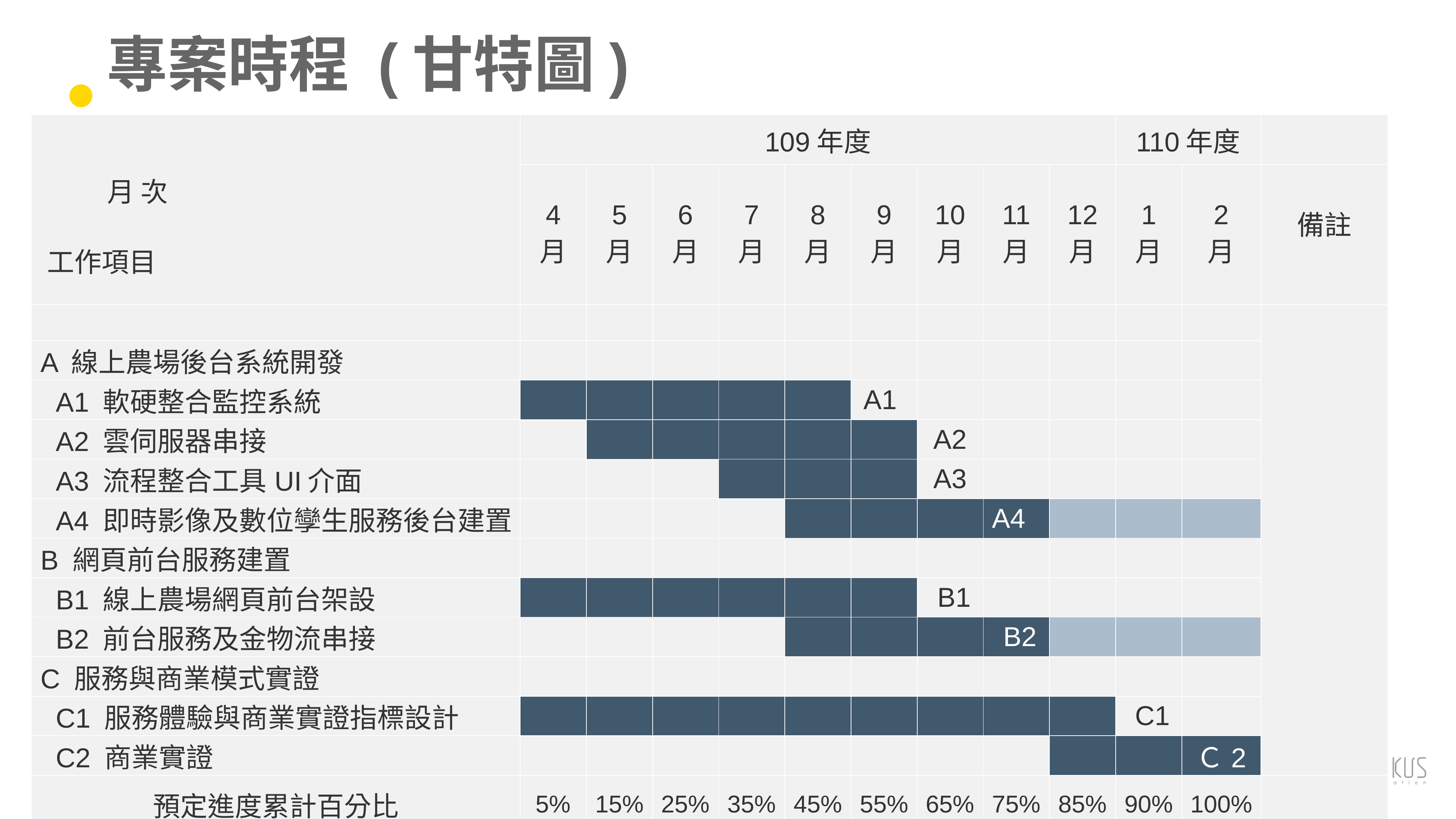

專案時程 (甘特圖)
| 月 次   工作項目 | 109年度 |  |  |  |  |  |  |  |  | 110年度 |  |  |
| --- | --- | --- | --- | --- | --- | --- | --- | --- | --- | --- | --- | --- |
|  | 4 月 | 5 月 | 6 月 | 7 月 | 8 月 | 9 月 | 10 月 | 11 月 | 12 月 | 1 月 | 2 月 | 備註 |
|  |  |  |  |  |  |  |  |  |  |  |  |  |
| A 線上農場後台系統開發 |  |  |  |  |  |  |  |  |  |  |  |  |
| A1 軟硬整合監控系統 |  |  |  |  |  | A1 |  |  |  |  |  |  |
| A2 雲伺服器串接 |  |  |  |  |  |  | A2 |  |  |  |  |  |
| A3 流程整合工具UI介面 |  |  |  |  |  |  | A3 |  |  |  |  |  |
| A4 即時影像及數位孿生服務後台建置 |  |  |  |  |  |  |  | A4 |  |  |  |  |
| B 網頁前台服務建置 |  |  |  |  |  |  |  |  |  |  |  |  |
| B1 線上農場網頁前台架設 |  |  |  |  |  |  | B1 |  |  |  |  |  |
| B2 前台服務及金物流串接 |  |  |  |  |  |  |  | B2 |  |  |  |  |
| C 服務與商業模式實證 |  |  |  |  |  |  |  |  |  |  |  |  |
| C1 服務體驗與商業實證指標設計 |  |  |  |  |  |  |  |  |  | C1 |  |  |
| C2 商業實證 |  |  |  |  |  |  |  |  |  |  | Ｃ2 |  |
| 預定進度累計百分比 | 5% | 15% | 25% | 35% | 45% | 55% | 65% | 75% | 85% | 90% | 100% |  |